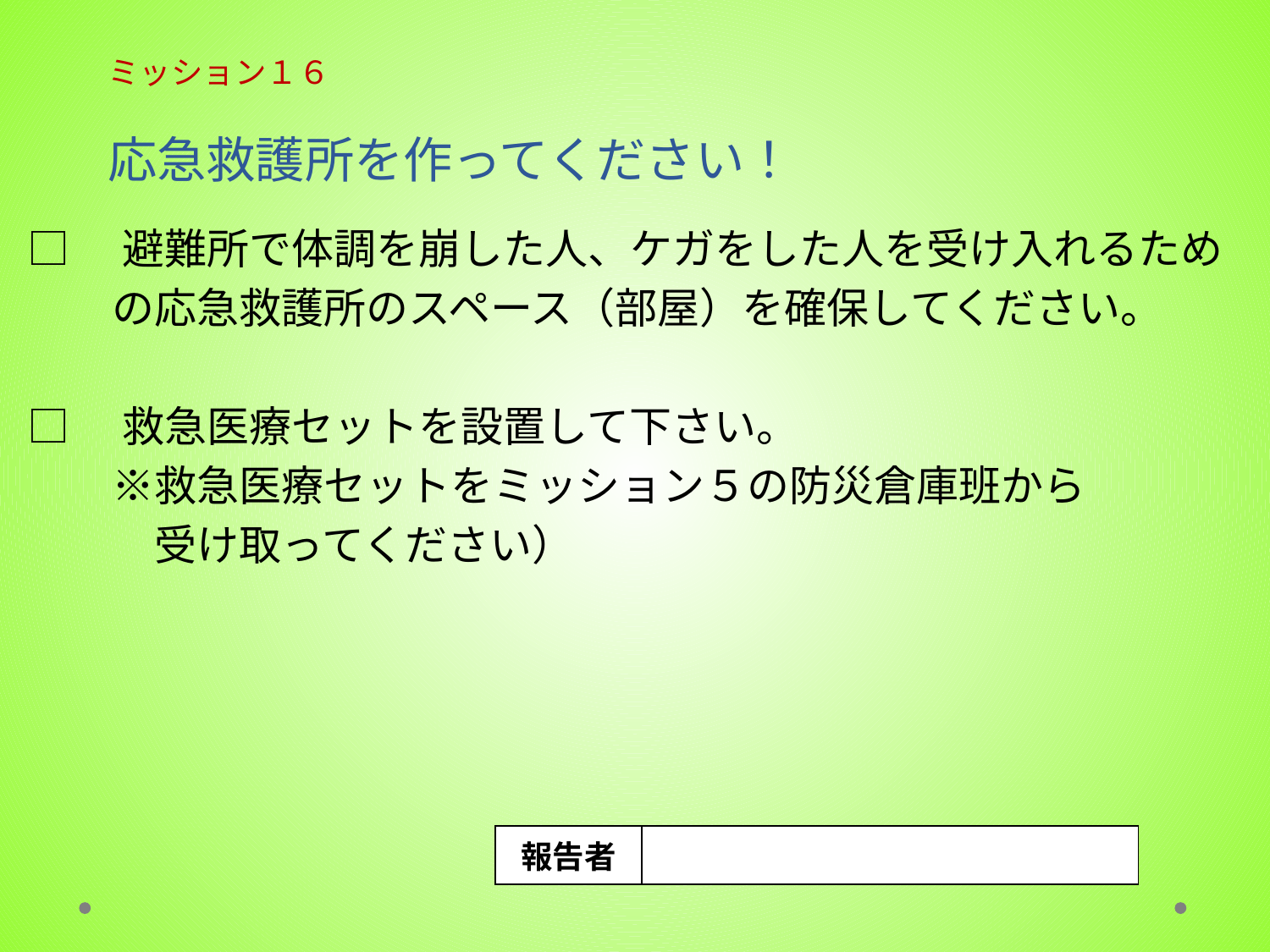

# ミッション１６ 応急救護所を作ってください！
□　避難所で体調を崩した人、ケガをした人を受け入れるため
　　の応急救護所のスペース（部屋）を確保してください。

□　救急医療セットを設置して下さい。
　　※救急医療セットをミッション５の防災倉庫班から
　　　受け取ってください）

| 報告者 |  |
| --- | --- |